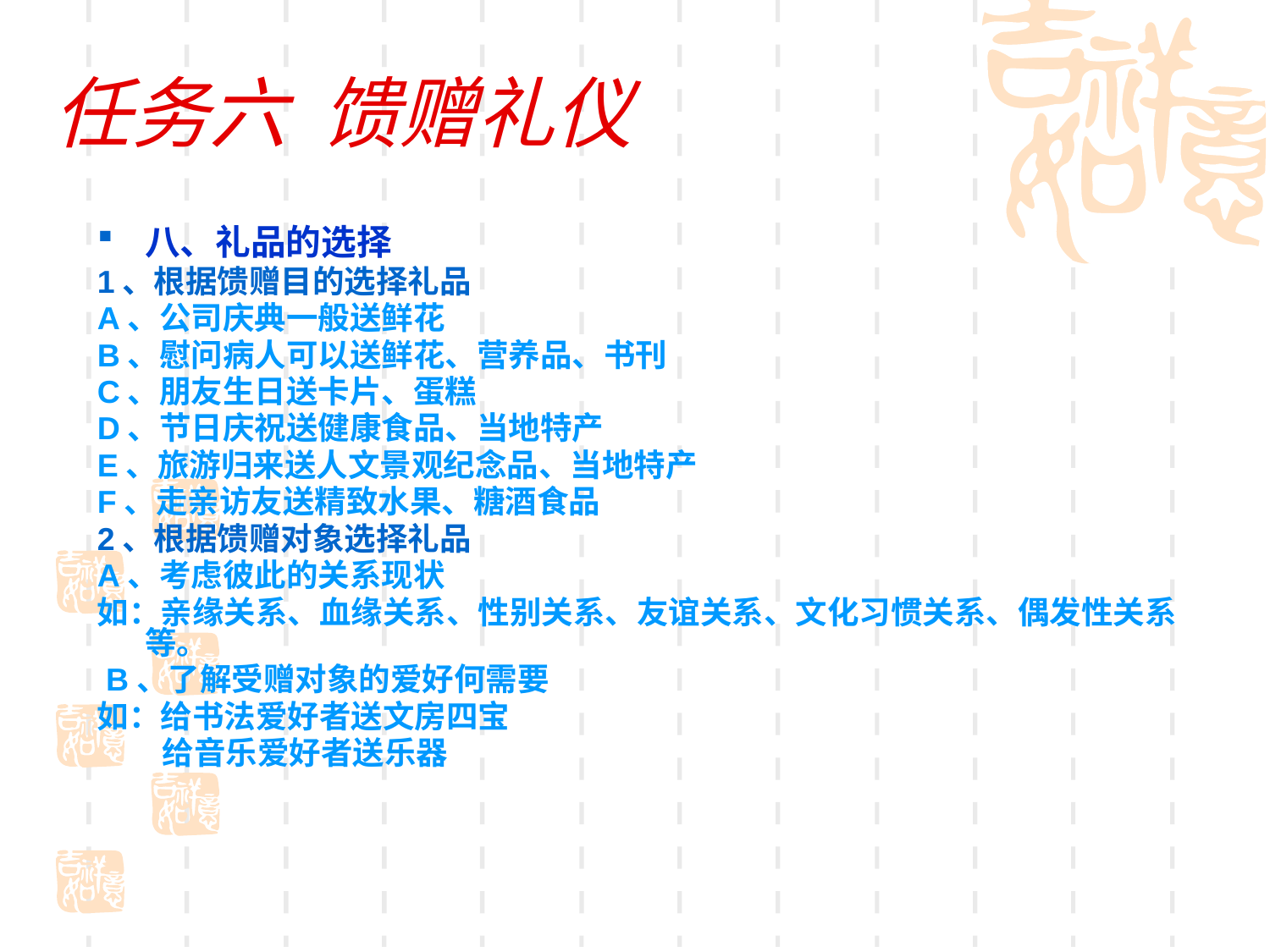

# 任务六  馈赠礼仪
八、礼品的选择
1、根据馈赠目的选择礼品
A、公司庆典一般送鲜花
B、慰问病人可以送鲜花、营养品、书刊
C、朋友生日送卡片、蛋糕
D、节日庆祝送健康食品、当地特产
E、旅游归来送人文景观纪念品、当地特产
F、走亲访友送精致水果、糖酒食品
2、根据馈赠对象选择礼品
A、考虑彼此的关系现状
如：亲缘关系、血缘关系、性别关系、友谊关系、文化习惯关系、偶发性关系等。
 B、了解受赠对象的爱好何需要
如：给书法爱好者送文房四宝
        给音乐爱好者送乐器